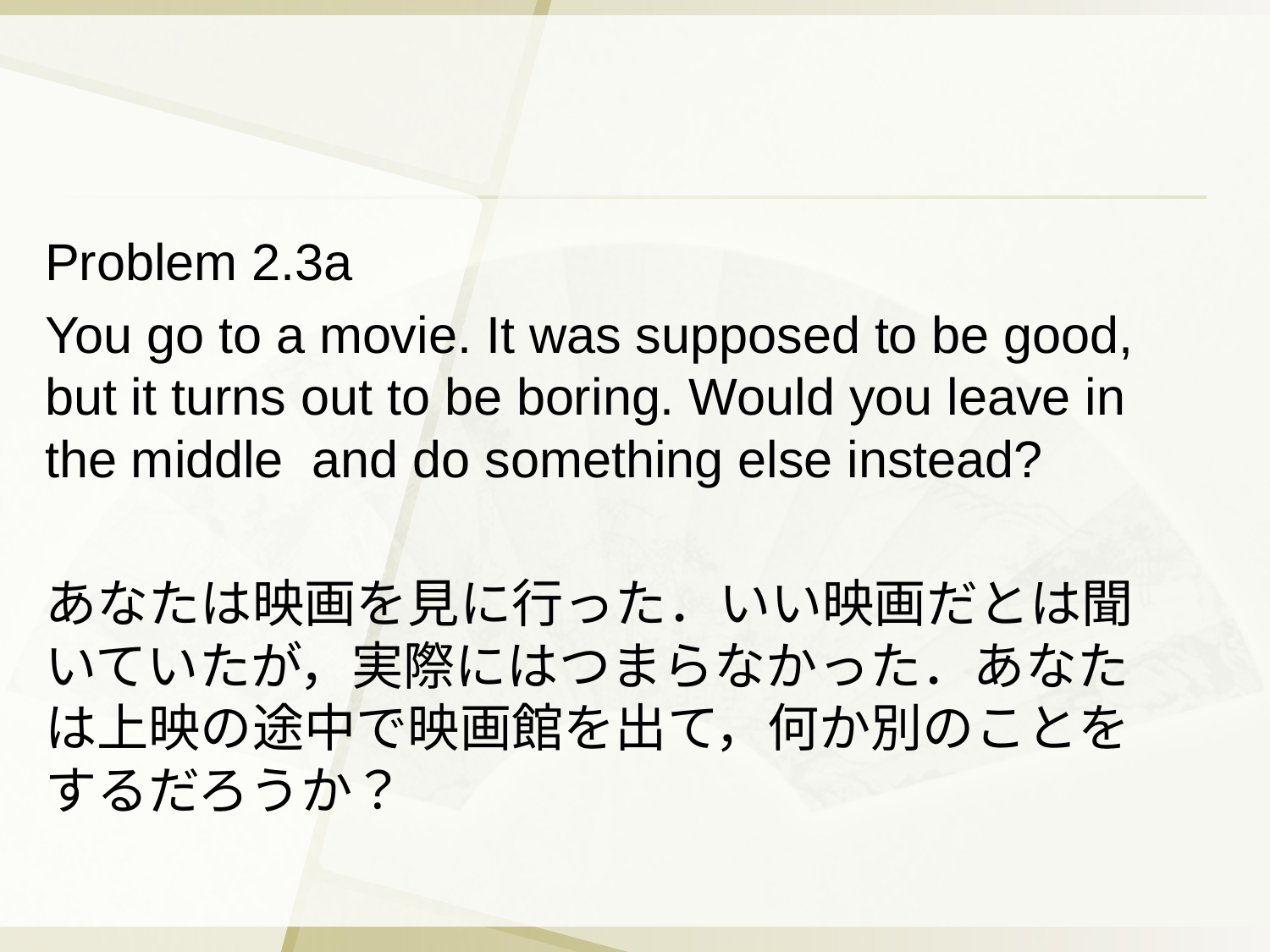

#
Problem 2.3a
You go to a movie. It was supposed to be good, but it turns out to be boring. Would you leave in the middle  and do something else instead?

あなたは映画を見に行った．いい映画だとは聞いていたが，実際にはつまらなかった．あなたは上映の途中で映画館を出て，何か別のことをするだろうか？